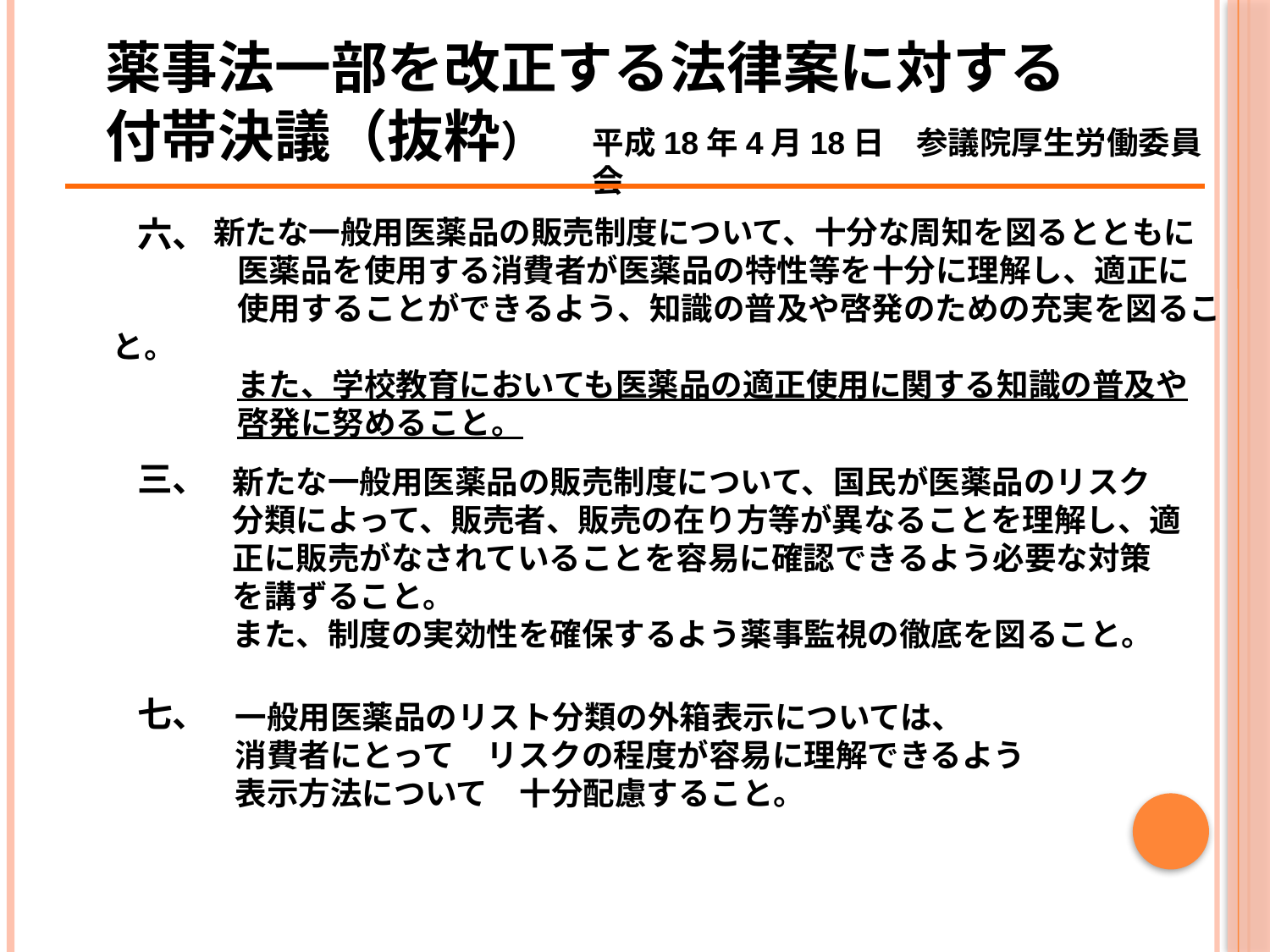

薬事法一部を改正する法律案に対する
付帯決議（抜粋）

平成18年4月18日　参議院厚生労働委員会
             新たな一般用医薬品の販売制度について、十分な周知を図るとともに
医薬品を使用する消費者が医薬品の特性等を十分に理解し、適正に
使用することができるよう、知識の普及や啓発のための充実を図ること。
また、学校教育においても医薬品の適正使用に関する知識の普及や
啓発に努めること。
六、
三、
新たな一般用医薬品の販売制度について、国民が医薬品のリスク分類によって、販売者、販売の在り方等が異なることを理解し、適正に販売がなされていることを容易に確認できるよう必要な対策を講ずること。
また、制度の実効性を確保するよう薬事監視の徹底を図ること。
七、
一般用医薬品のリスト分類の外箱表示については、
消費者にとって　リスクの程度が容易に理解できるよう
表示方法について　十分配慮すること。